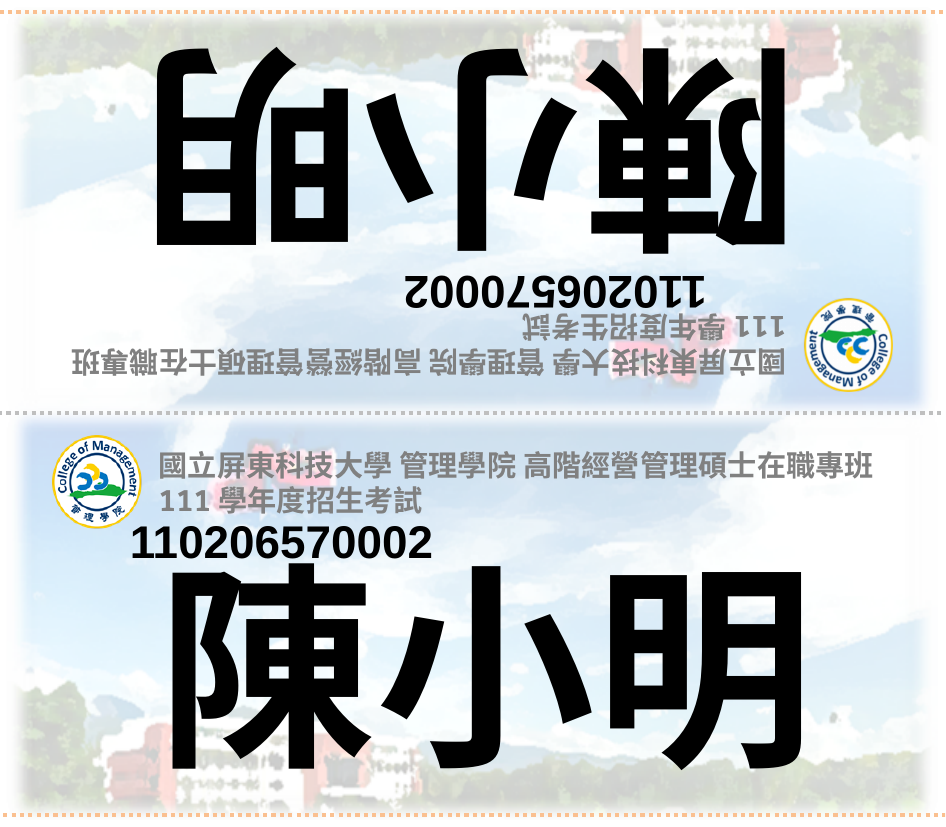

折線黏貼
110206570002
陳小明
對折線
110206570002
陳小明
折線黏貼